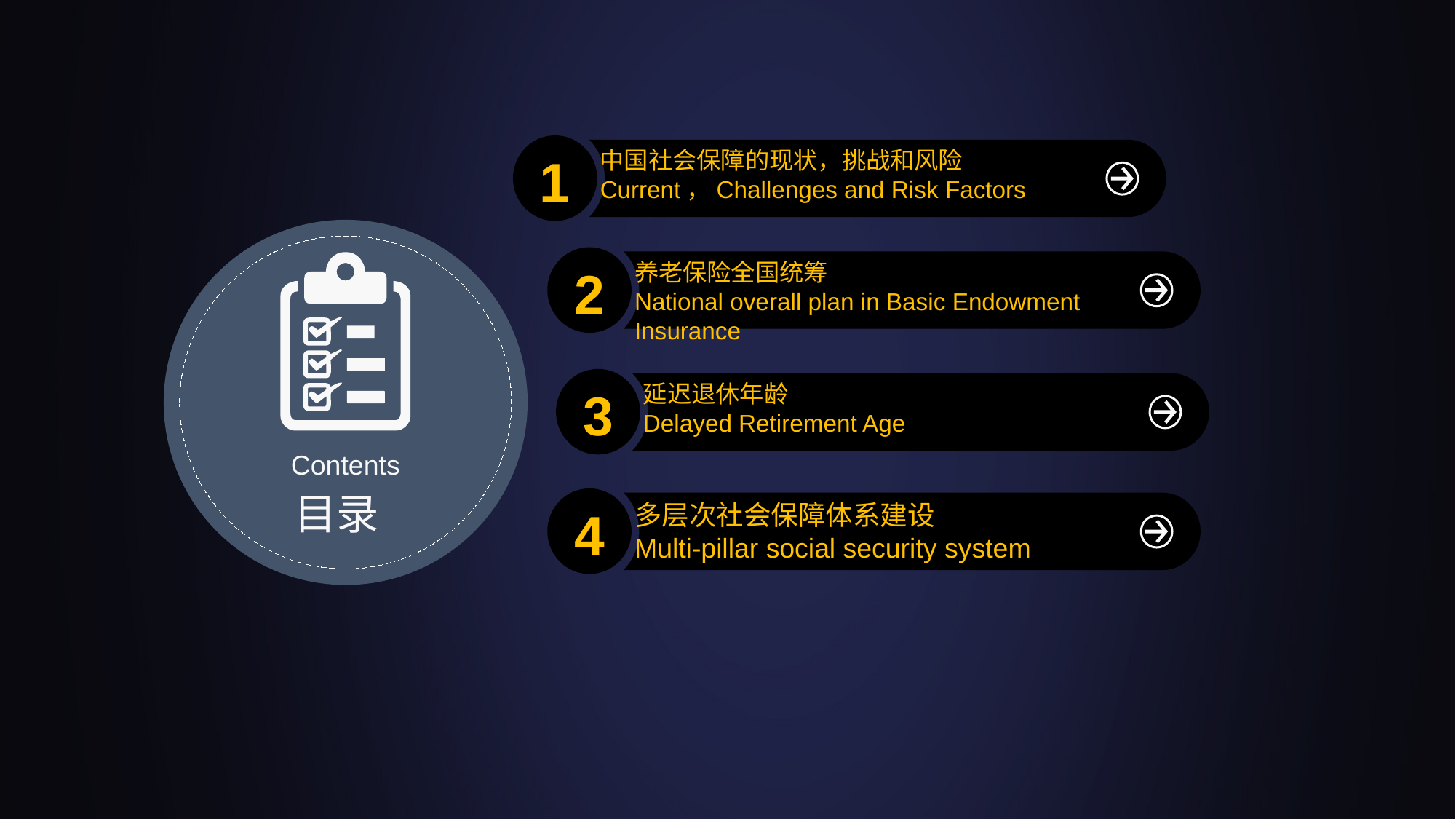

中国社会保障的现状，挑战和风险
Current，Challenges and Risk Factors

1

养老保险全国统筹
National overall plan in Basic Endowment Insurance

2

延迟退休年龄
Delayed Retirement Age

3
Contents
目录

多层次社会保障体系建设
Multi-pillar social security system

4